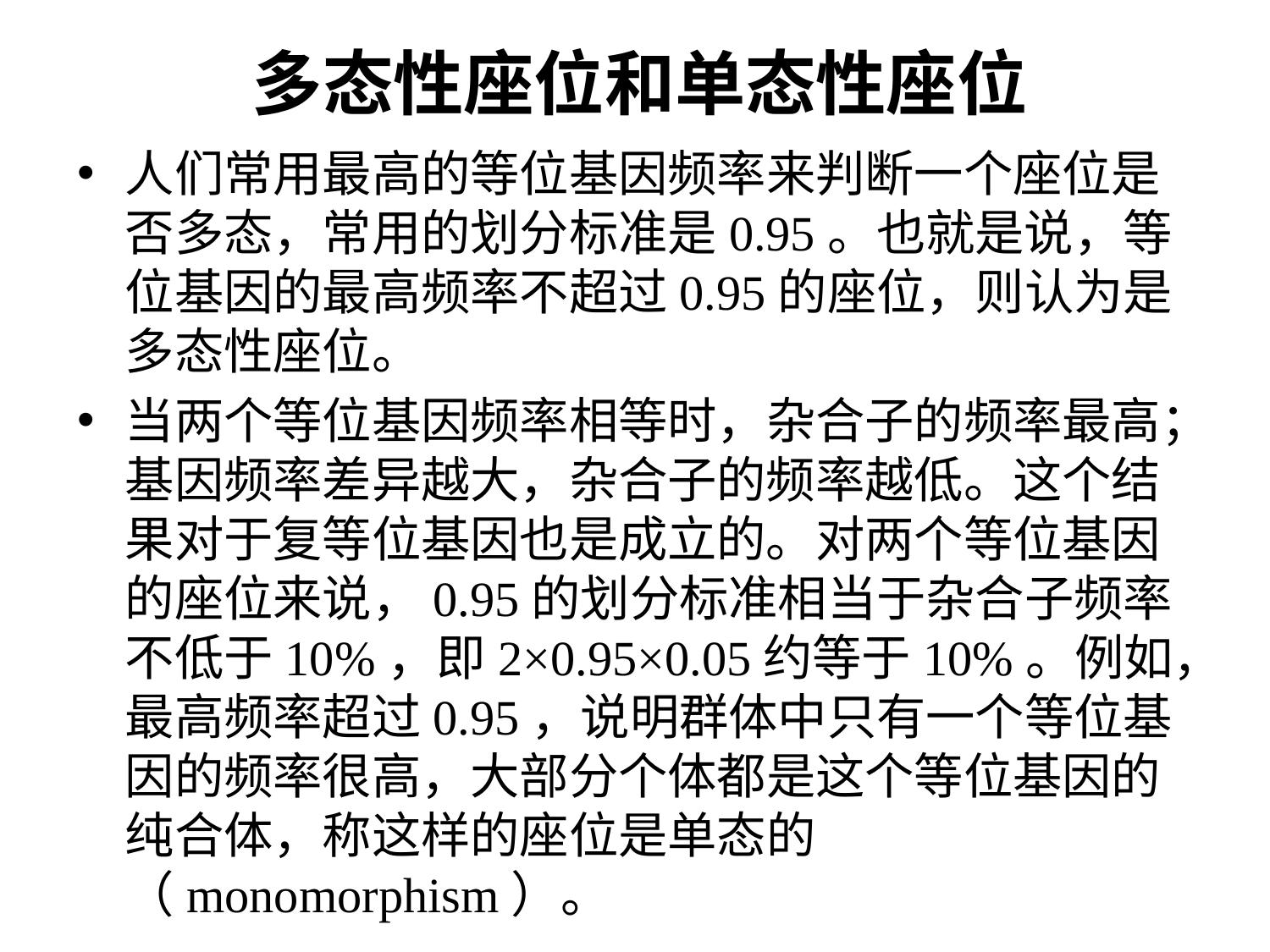

# 多态性座位和单态性座位
人们常用最高的等位基因频率来判断一个座位是否多态，常用的划分标准是0.95。也就是说，等位基因的最高频率不超过0.95的座位，则认为是多态性座位。
当两个等位基因频率相等时，杂合子的频率最高；基因频率差异越大，杂合子的频率越低。这个结果对于复等位基因也是成立的。对两个等位基因的座位来说，0.95的划分标准相当于杂合子频率不低于10%，即2×0.95×0.05约等于10%。例如，最高频率超过0.95，说明群体中只有一个等位基因的频率很高，大部分个体都是这个等位基因的纯合体，称这样的座位是单态的（monomorphism）。